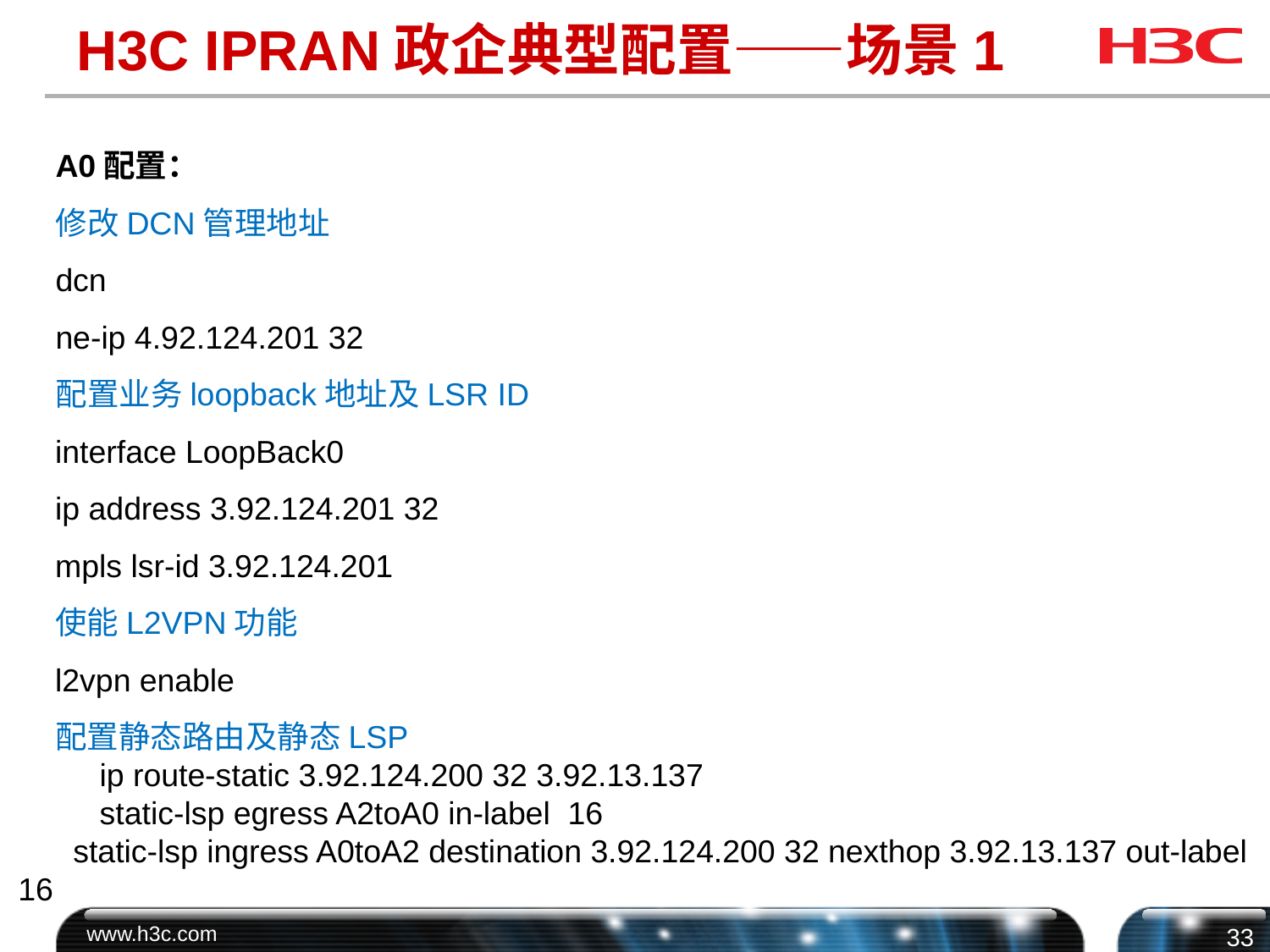

# H3C IPRAN政企典型配置——场景1
A0配置：
修改DCN管理地址
dcn
ne-ip 4.92.124.201 32
配置业务loopback地址及LSR ID
interface LoopBack0
ip address 3.92.124.201 32
mpls lsr-id 3.92.124.201
使能L2VPN功能
l2vpn enable
配置静态路由及静态LSP
     ip route-static 3.92.124.200 32 3.92.13.137
     static-lsp egress A2toA0 in-label  16
  static-lsp ingress A0toA2 destination 3.92.124.200 32 nexthop 3.92.13.137 out-label 16